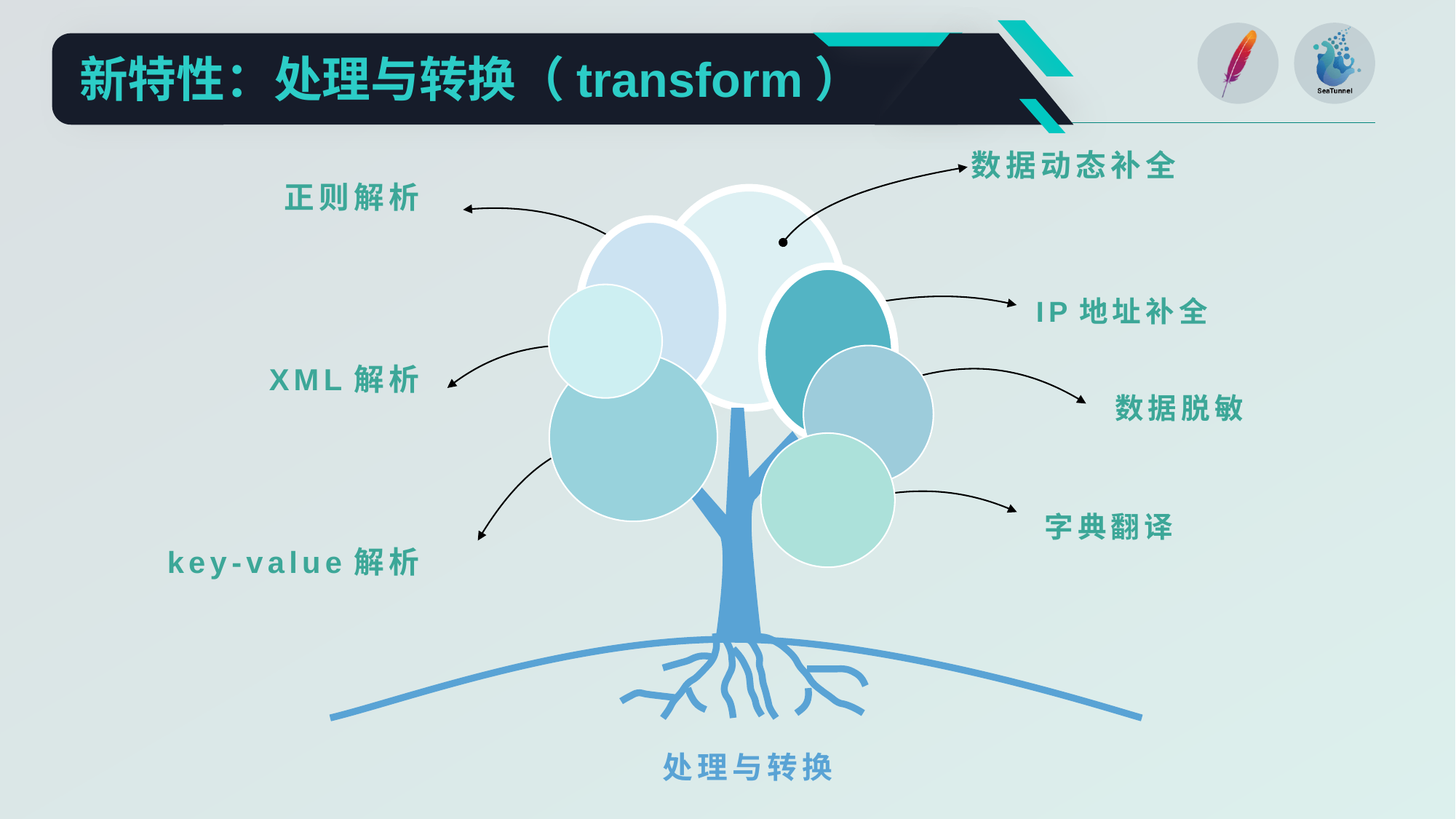

新特性：处理与转换（transform）
数据动态补全
正则解析

XML解析

字典翻译

key-value解析

处理与转换

IP地址补全

数据脱敏